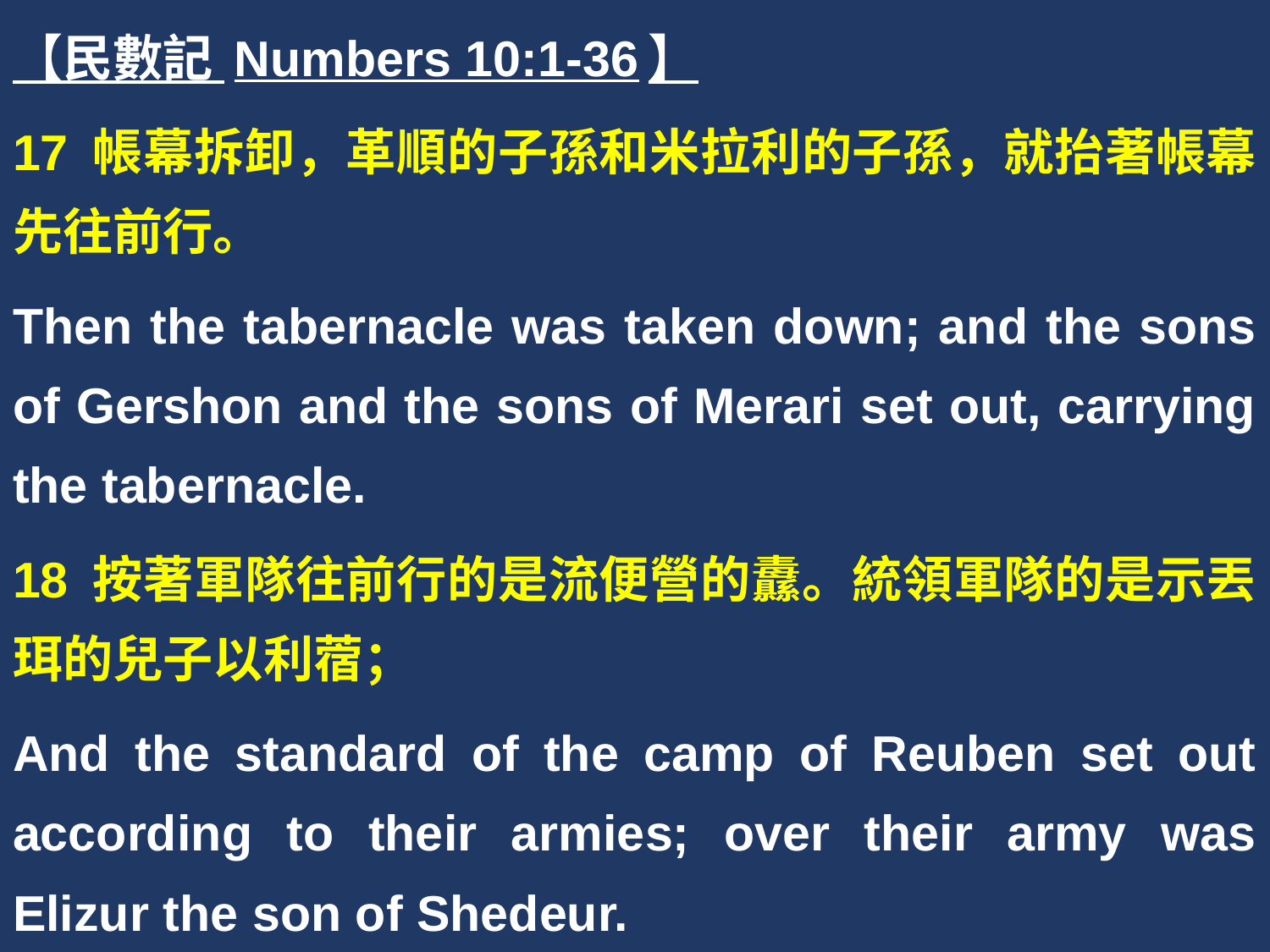

【民數記 Numbers 10:1-36】
17 帳幕拆卸，革順的子孫和米拉利的子孫，就抬著帳幕先往前行。
Then the tabernacle was taken down; and the sons of Gershon and the sons of Merari set out, carrying the tabernacle.
18 按著軍隊往前行的是流便營的纛。統領軍隊的是示丟珥的兒子以利蓿；
And the standard of the camp of Reuben set out according to their armies; over their army was Elizur the son of Shedeur.